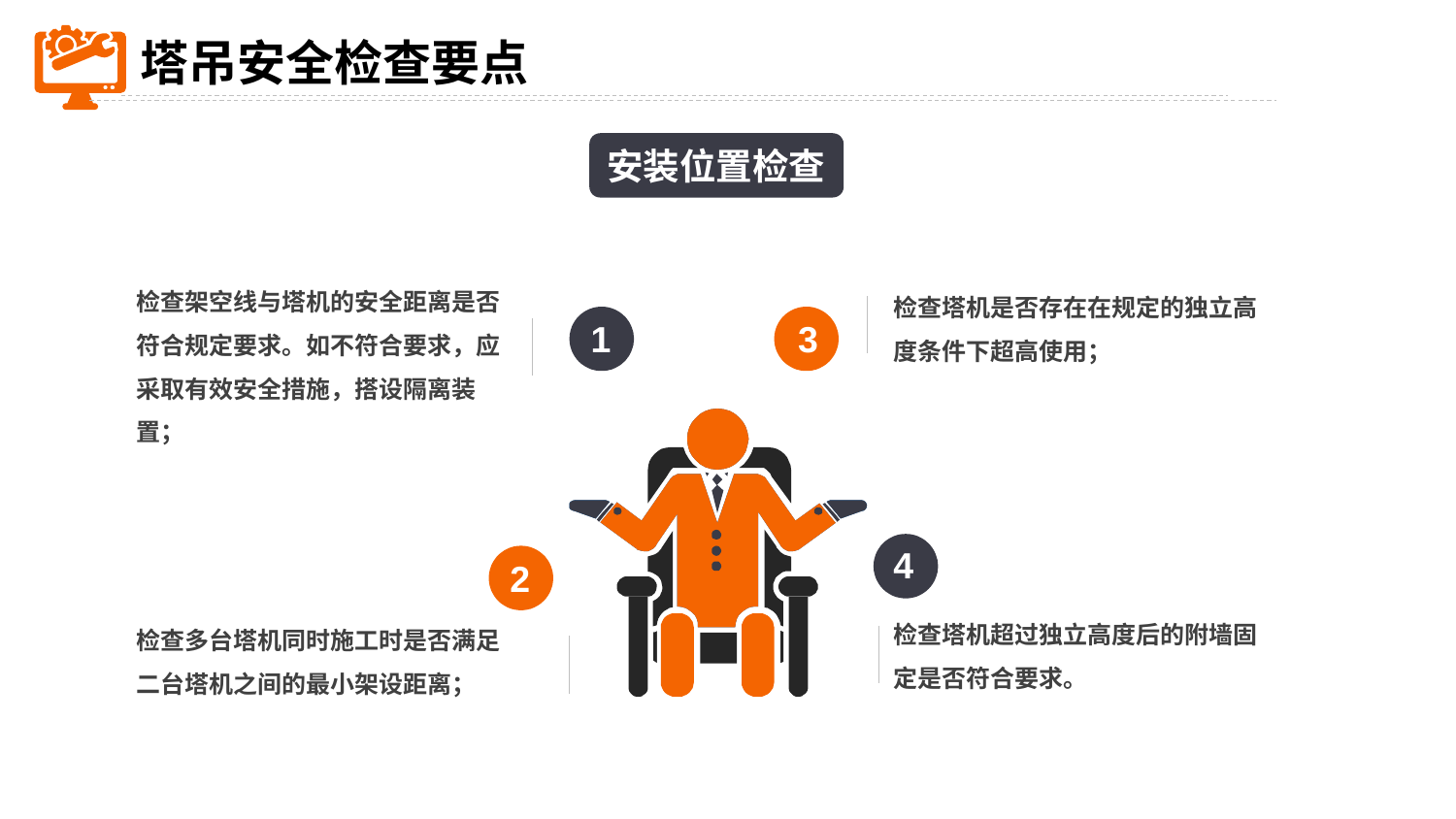

塔吊安全检查要点
安装位置检查
检查架空线与塔机的安全距离是否符合规定要求。如不符合要求，应采取有效安全措施，搭设隔离装置；
检查塔机是否存在在规定的独立高度条件下超高使用；

1
3

4

2
检查塔机超过独立高度后的附墙固定是否符合要求。
检查多台塔机同时施工时是否满足二台塔机之间的最小架设距离；